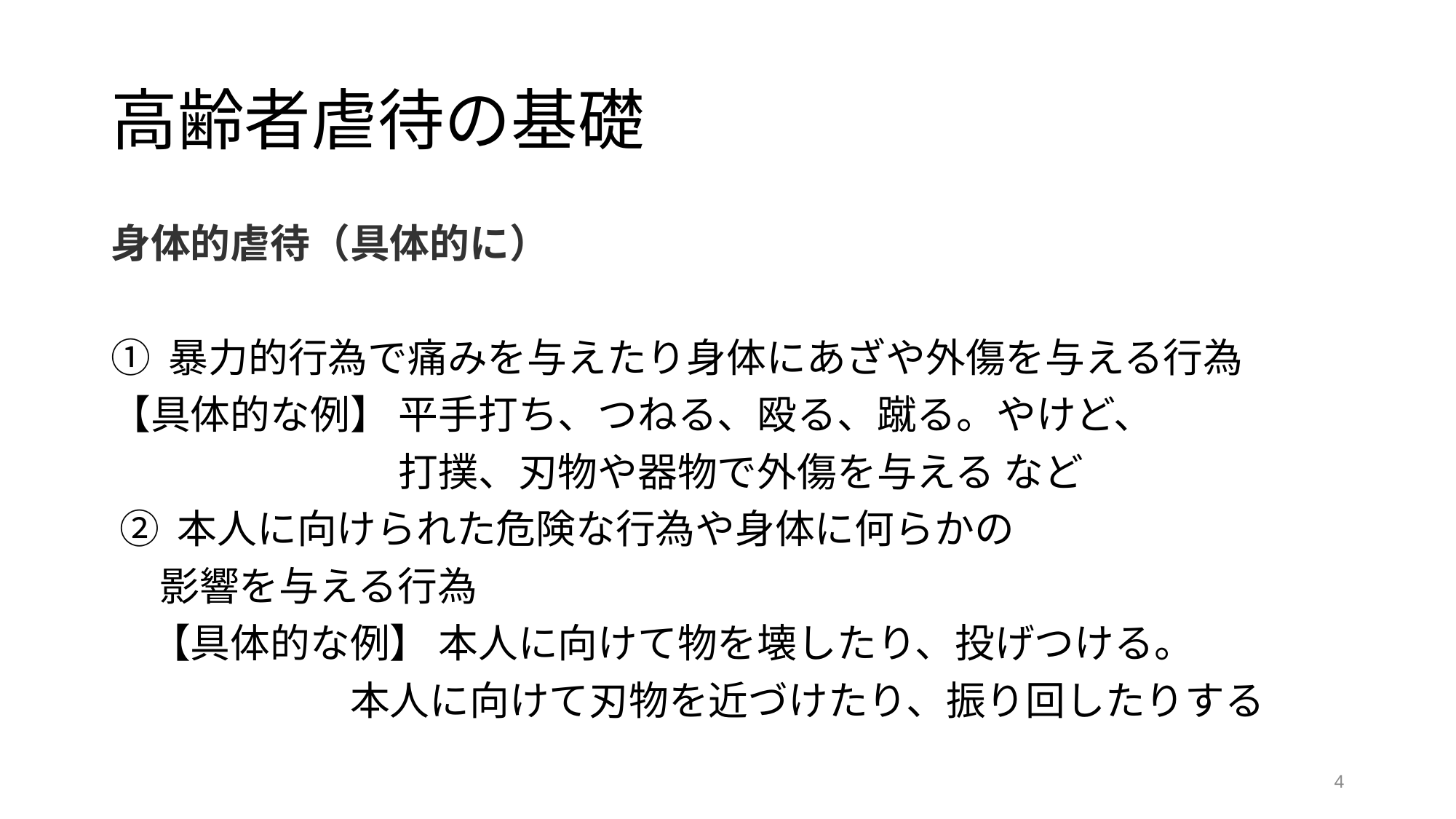

# 高齢者虐待の基礎
身体的虐待（具体的に）

① 暴力的行為で痛みを与えたり身体にあざや外傷を与える行為
【具体的な例】 平手打ち、つねる、殴る、蹴る。やけど、
　　　　　　　 打撲、刃物や器物で外傷を与える など
 ② 本人に向けられた危険な行為や身体に何らかの
　 影響を与える行為
　【具体的な例】 本人に向けて物を壊したり、投げつける。
　　　　　　本人に向けて刃物を近づけたり、振り回したりする
4